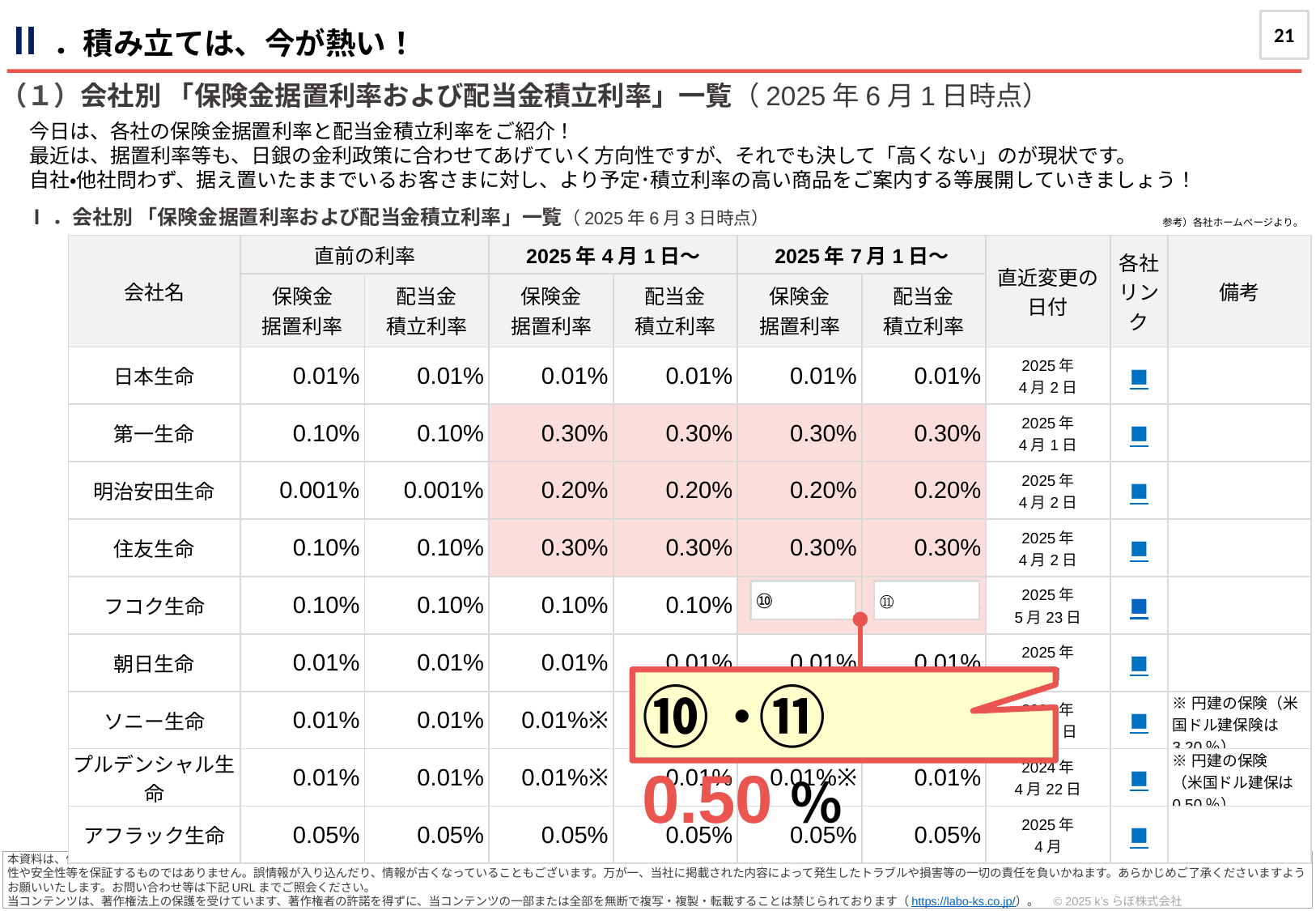

21
Ⅱ．積み立ては、今が熱い！
（１）会社別 「保険金据置利率および配当金積立利率」一覧（2025年6月1日時点）
今日は、各社の保険金据置利率と配当金積立利率をご紹介！
最近は、据置利率等も、日銀の金利政策に合わせてあげていく方向性ですが、それでも決して「高くない」のが現状です。
自社・他社問わず、据え置いたままでいるお客さまに対し、より予定･積立利率の高い商品をご案内する等展開していきましょう！
Ⅰ．会社別 「保険金据置利率および配当金積立利率」一覧（2025年6月3日時点）
参考）各社ホームページより。
| 会社名 | 直前の利率 |  | 2025年4月1日～ |  | 2025年7月1日～ |  | 直近変更の 日付 | 各社 リンク | 備考 |
| --- | --- | --- | --- | --- | --- | --- | --- | --- | --- |
| 会社名 | 保険金 据置利率 | 配当金 積立利率 | 保険金 据置利率 | 配当金 積立利率 | 保険金 据置利率 | 配当金 積立利率 |  |  |  |
| 日本生命 | 0.01% | 0.01% | 0.01% | 0.01% | 0.01% | 0.01% | 2025年 4月2日 | ■ |  |
| 第一生命 | 0.10% | 0.10% | 0.30% | 0.30% | 0.30% | 0.30% | 2025年 4月1日 | ■ |  |
| 明治安田生命 | 0.001% | 0.001% | 0.20% | 0.20% | 0.20% | 0.20% | 2025年 4月2日 | ■ |  |
| 住友生命 | 0.10% | 0.10% | 0.30% | 0.30% | 0.30% | 0.30% | 2025年 4月2日 | ■ |  |
| フコク生命 | 0.10% | 0.10% | 0.10% | 0.10% | 0.50% | 0.50% | 2025年 5月23日 | ■ |  |
| 朝日生命 | 0.01% | 0.01% | 0.01% | 0.01% | 0.01% | 0.01% | 2025年 2月 | ■ |  |
| ソニー生命 | 0.01% | 0.01% | 0.01%※ | 0.01% | 0.01%※ | 0.01% | 2025年 4月2日 | ■ | ※円建の保険（米国ドル建保険は3.20％） |
| プルデンシャル生命 | 0.01% | 0.01% | 0.01%※ | 0.01% | 0.01%※ | 0.01% | 2024年 4月22日 | ■ | ※円建の保険 （米国ドル建保は0.50％） |
| アフラック生命 | 0.05% | 0.05% | 0.05% | 0.05% | 0.05% | 0.05% | 2025年 4月 | ■ |  |
⑩
⑪
⑩･⑪ 0.50％